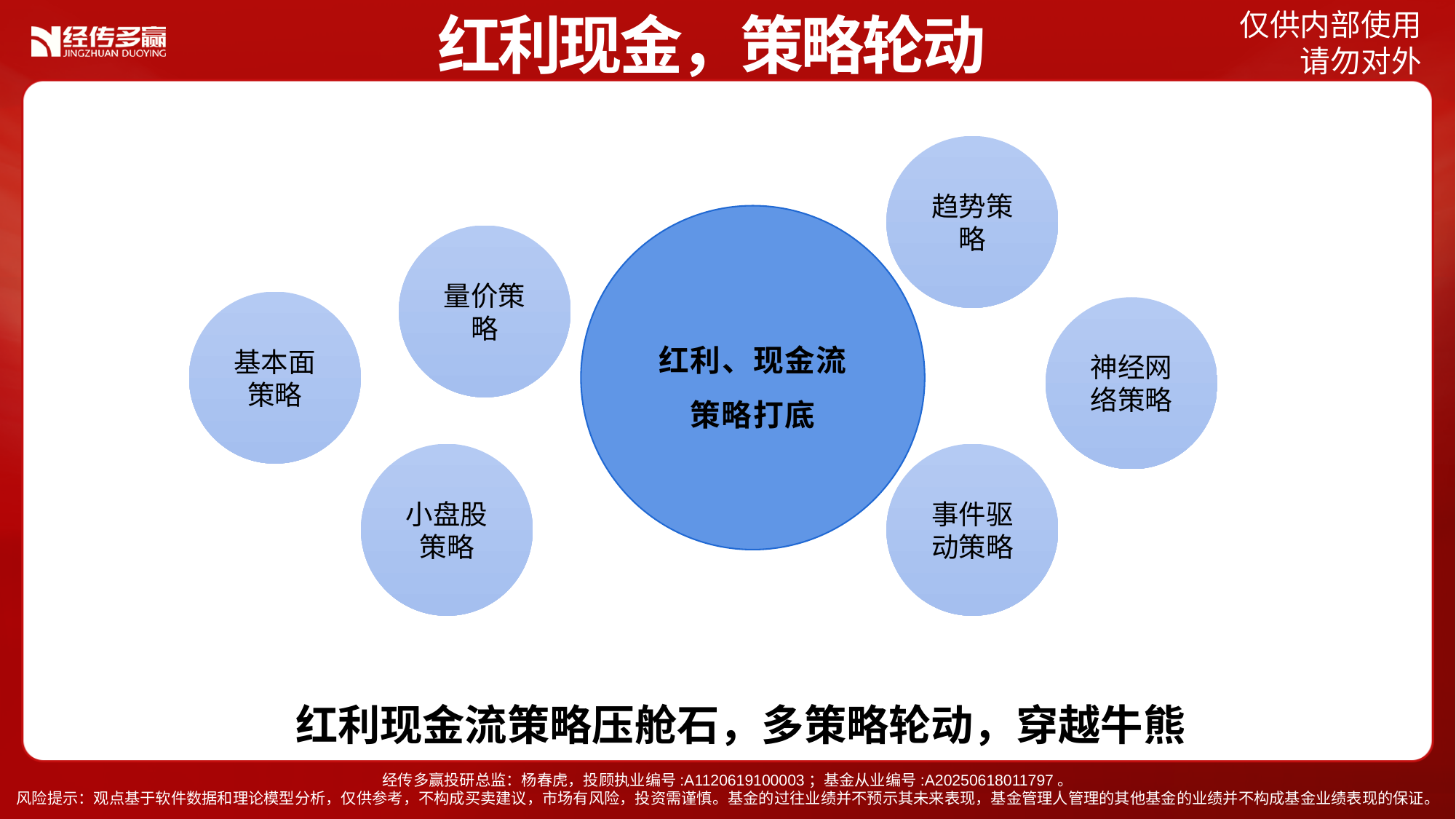

红利现金，策略轮动
趋势策略
红利、现金流
策略打底
量价策略
基本面策略
神经网络策略
小盘股策略
事件驱动策略
红利现金流策略压舱石，多策略轮动，穿越牛熊